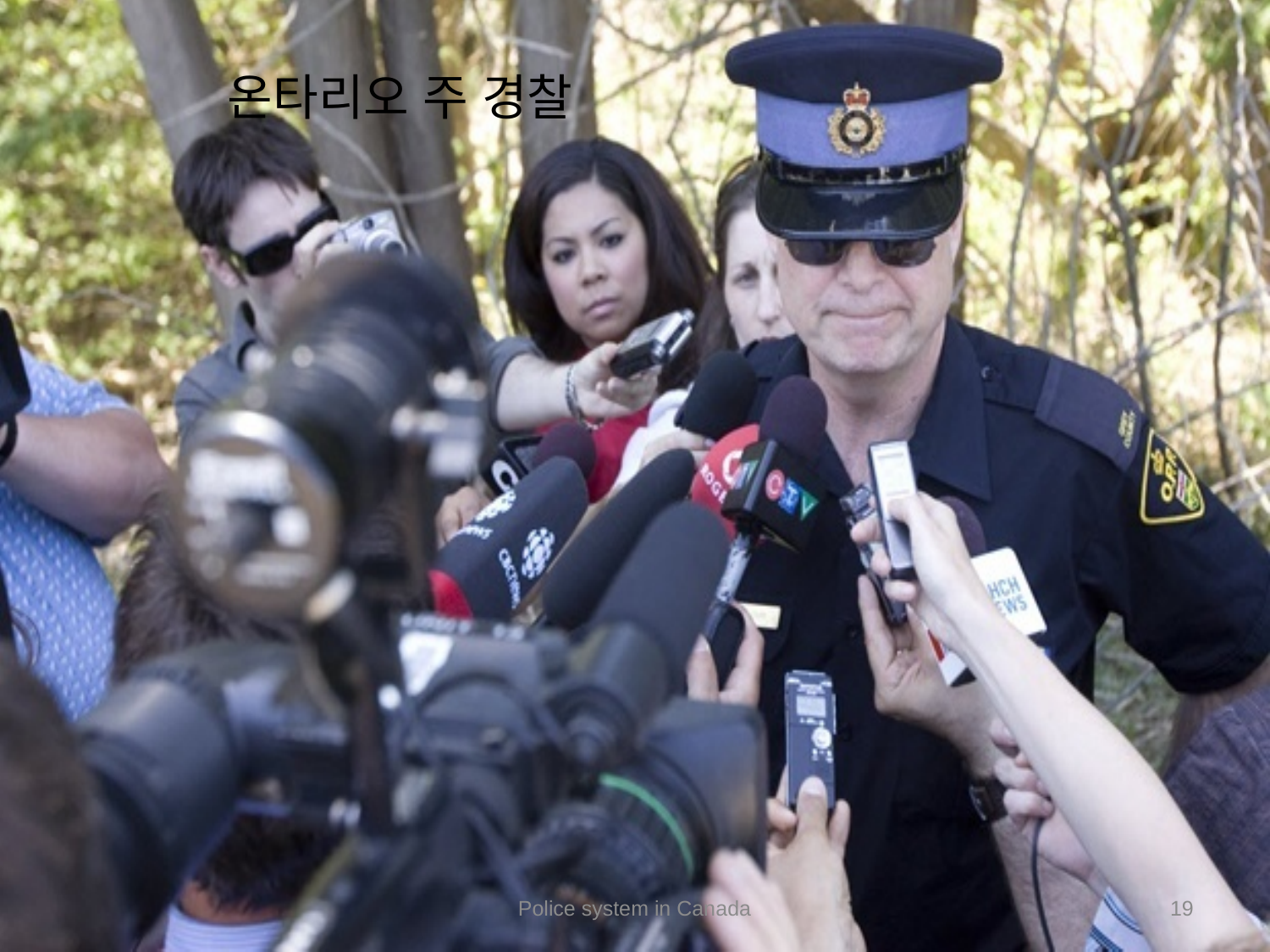

# 온타리오 주 경찰
Police system in Canada
19